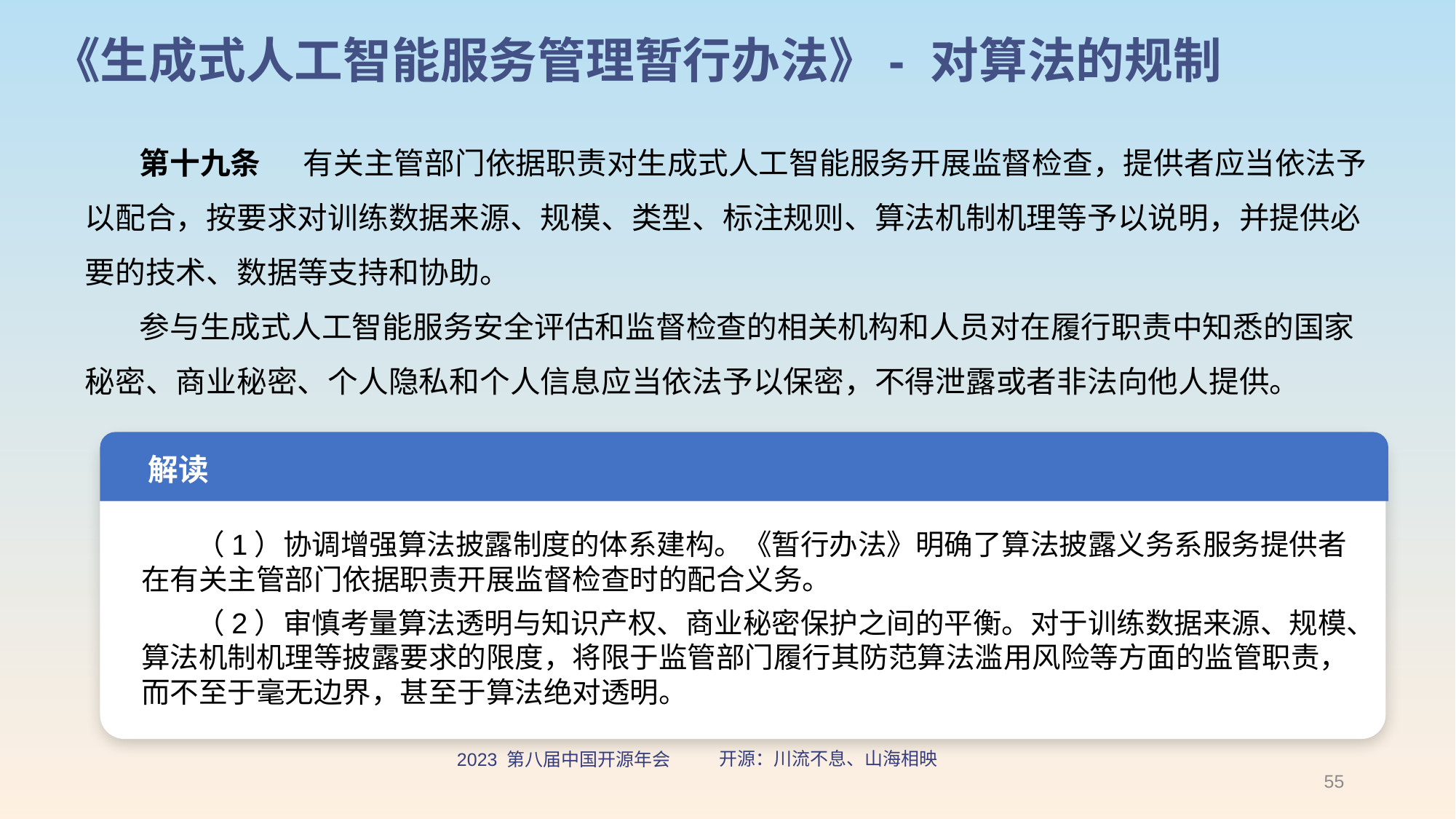

# 《生成式人工智能服务管理暂行办法》- 对算法的规制
第十九条	有关主管部门依据职责对生成式人工智能服务开展监督检查，提供者应当依法予以配合，按要求对训练数据来源、规模、类型、标注规则、算法机制机理等予以说明，并提供必要的技术、数据等支持和协助。
参与生成式人工智能服务安全评估和监督检查的相关机构和人员对在履行职责中知悉的国家秘密、商业秘密、个人隐私和个人信息应当依法予以保密，不得泄露或者非法向他人提供。
解读

（1）协调增强算法披露制度的体系建构。《暂行办法》明确了算法披露义务系服务提供者在有关主管部门依据职责开展监督检查时的配合义务。
（2）审慎考量算法透明与知识产权、商业秘密保护之间的平衡。对于训练数据来源、规模、算法机制机理等披露要求的限度，将限于监管部门履行其防范算法滥用风险等方面的监管职责，而不至于毫无边界，甚至于算法绝对透明。
55